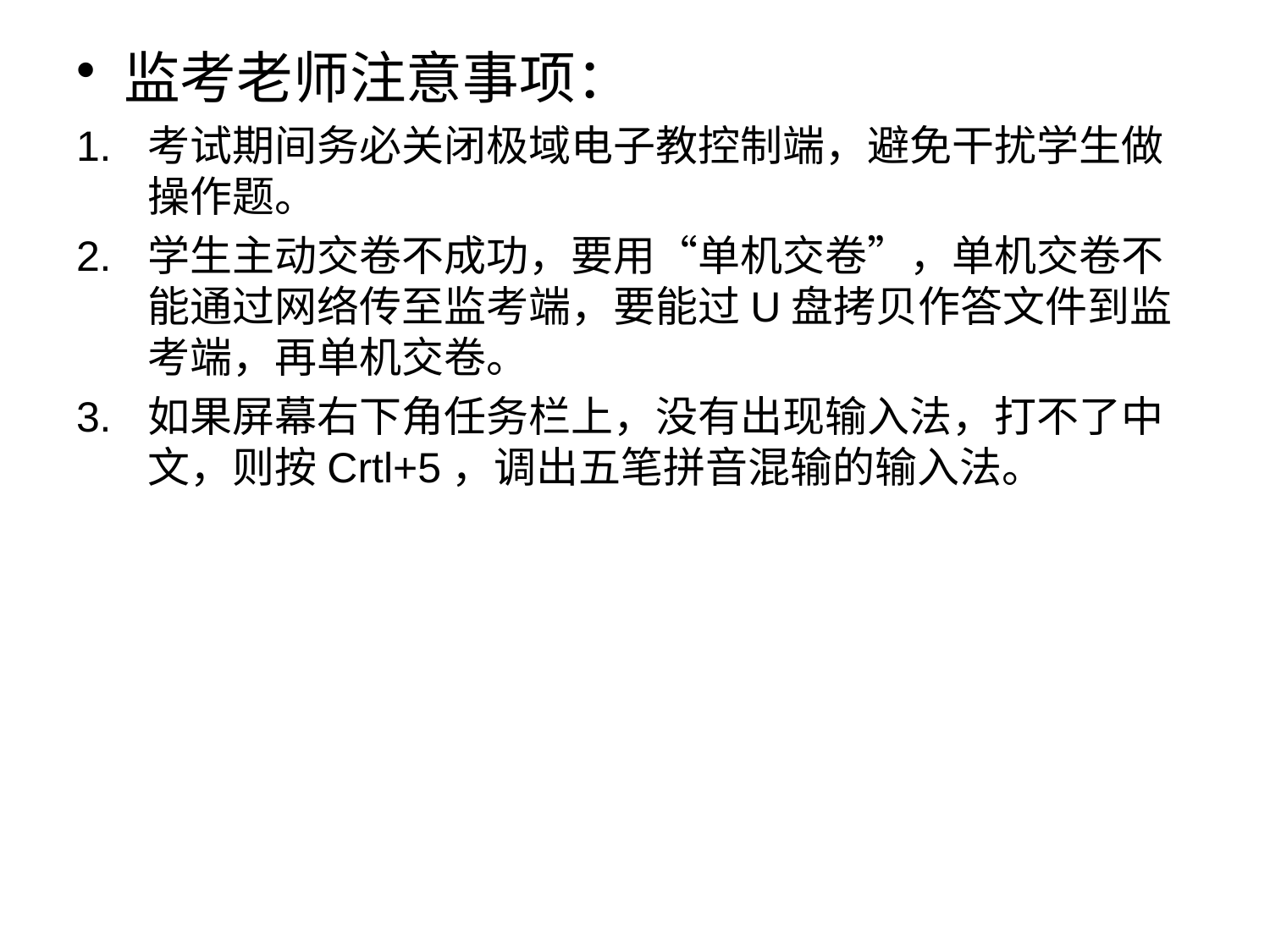

监考老师注意事项：
考试期间务必关闭极域电子教控制端，避免干扰学生做操作题。
学生主动交卷不成功，要用“单机交卷”，单机交卷不能通过网络传至监考端，要能过U盘拷贝作答文件到监考端，再单机交卷。
如果屏幕右下角任务栏上，没有出现输入法，打不了中文，则按Crtl+5，调出五笔拼音混输的输入法。